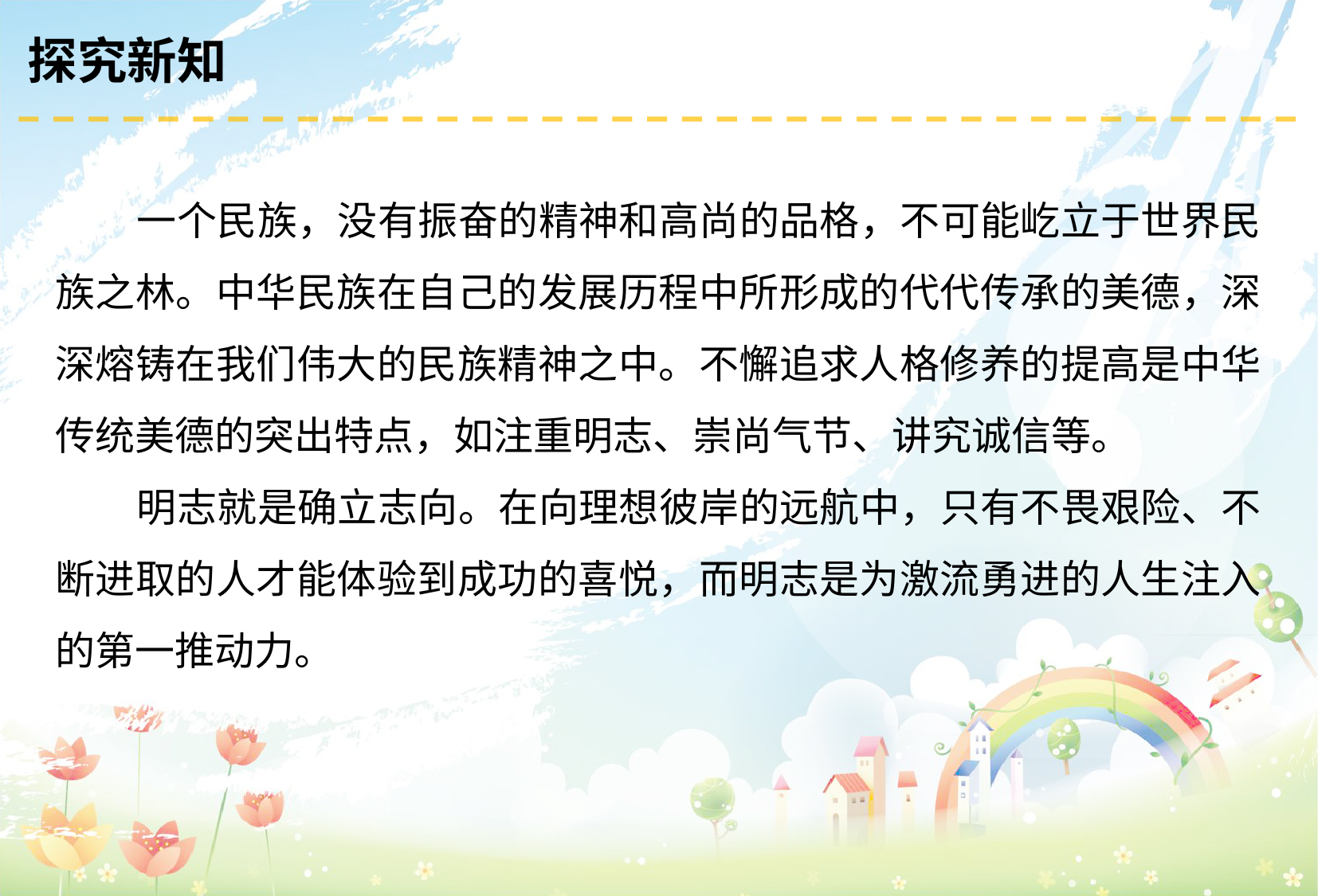

# 探究新知
一个民族，没有振奋的精神和高尚的品格，不可能屹立于世界民族之林。中华民族在自己的发展历程中所形成的代代传承的美德，深深熔铸在我们伟大的民族精神之中。不懈追求人格修养的提高是中华传统美德的突出特点，如注重明志、崇尚气节、讲究诚信等。
明志就是确立志向。在向理想彼岸的远航中，只有不畏艰险、不断进取的人才能体验到成功的喜悦，而明志是为激流勇进的人生注入的第一推动力。